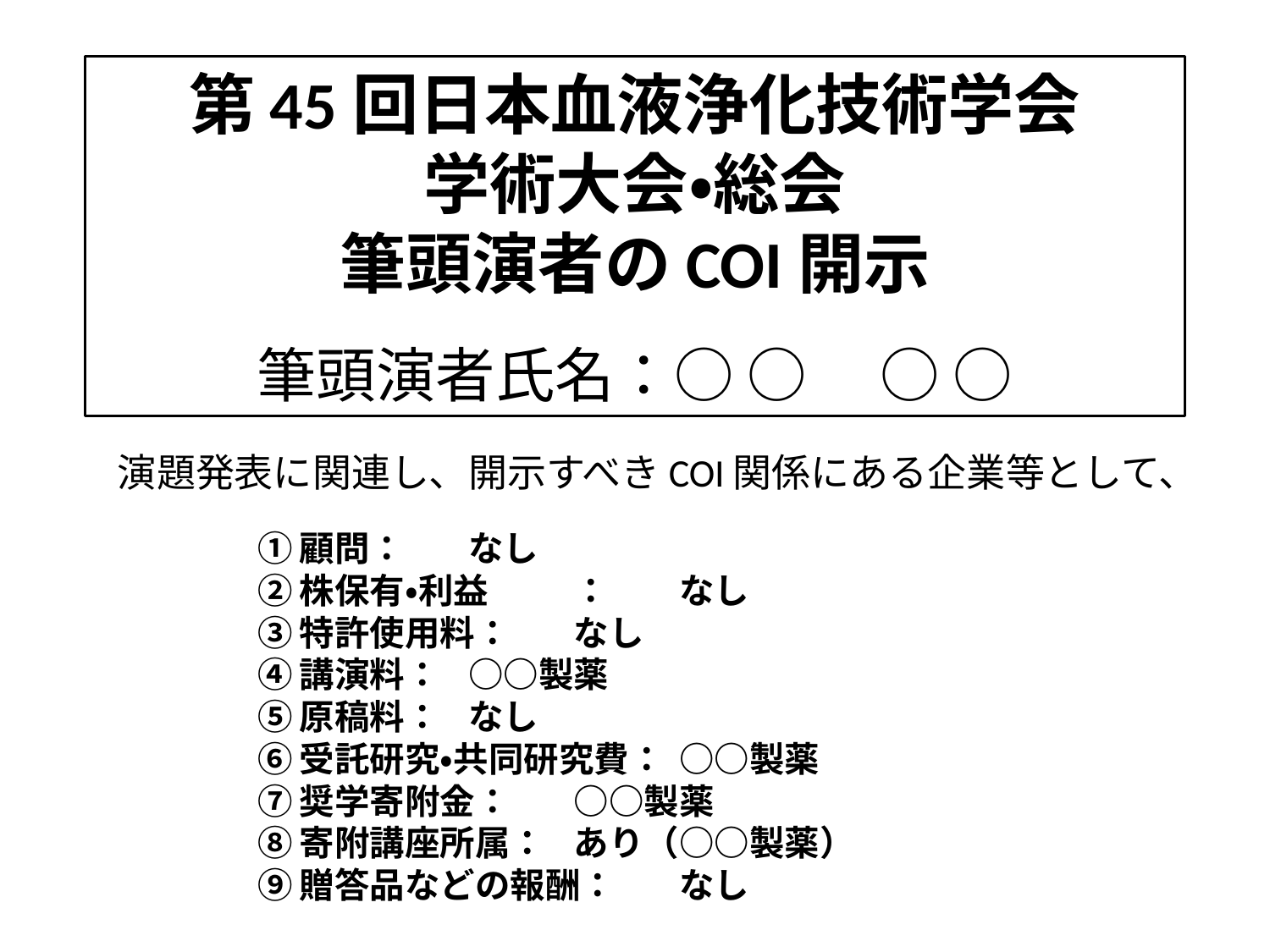

# 第45回日本血液浄化技術学会 学術大会・総会 筆頭演者のCOI開示 　 筆頭演者氏名：○ ○　 ○ ○
演題発表に関連し、開示すべきCOI関係にある企業等として、
①顧問：			なし
②株保有・利益	：		なし
③特許使用料：			なし
④講演料：			○○製薬
⑤原稿料：			なし
⑥受託研究・共同研究費：	○○製薬
⑦奨学寄附金：			○○製薬
⑧寄附講座所属：		あり（○○製薬）
⑨贈答品などの報酬：		なし